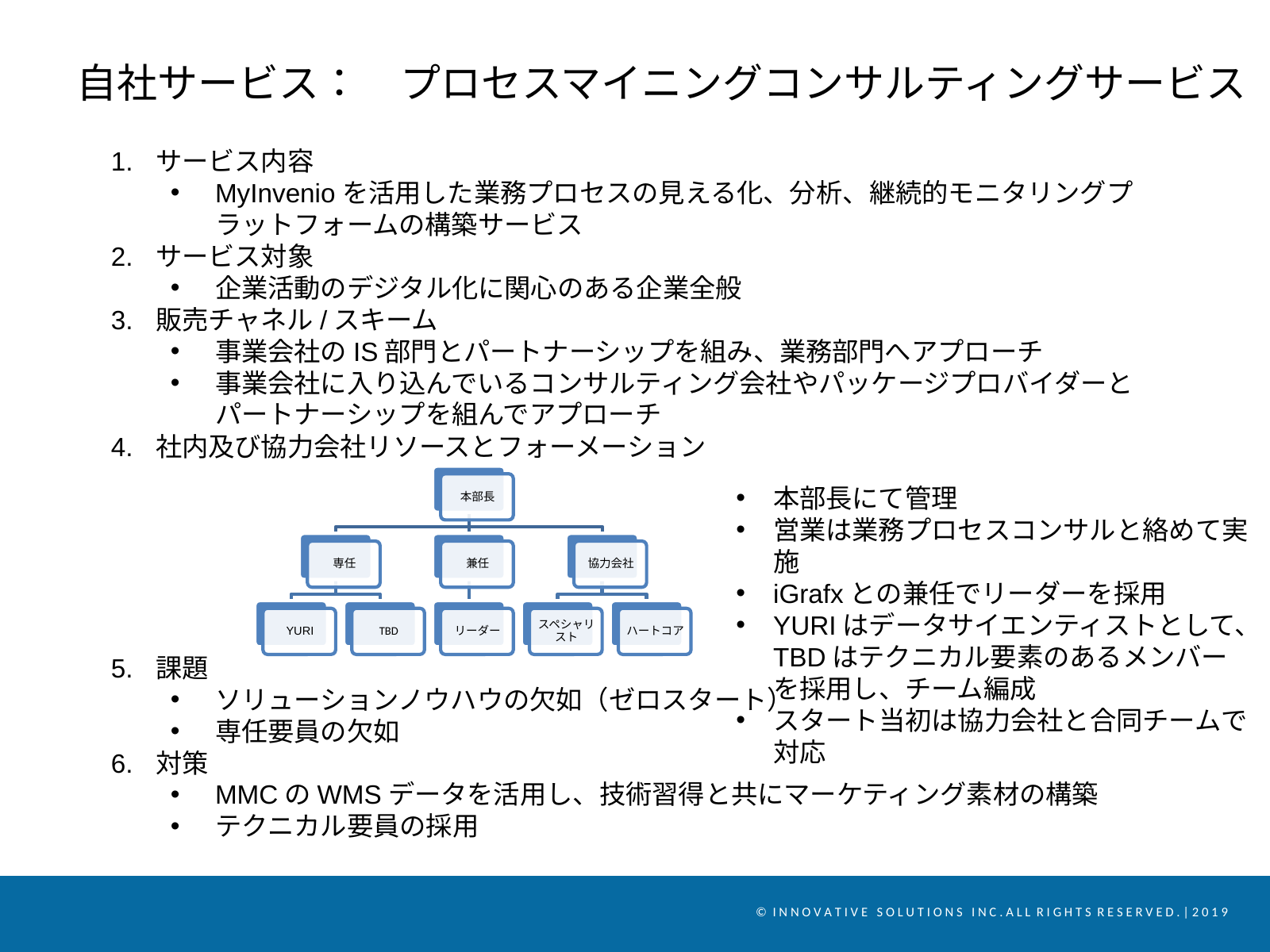

自社サービス：　プロセスマイニングコンサルティングサービス
サービス内容
MyInvenioを活用した業務プロセスの見える化、分析、継続的モニタリングプラットフォームの構築サービス
サービス対象
企業活動のデジタル化に関心のある企業全般
販売チャネル/スキーム
事業会社のIS部門とパートナーシップを組み、業務部門へアプローチ
事業会社に入り込んでいるコンサルティング会社やパッケージプロバイダーとパートナーシップを組んでアプローチ
社内及び協力会社リソースとフォーメーション

課題
ソリューションノウハウの欠如（ゼロスタート）
専任要員の欠如
対策
MMCのWMSデータを活用し、技術習得と共にマーケティング素材の構築
テクニカル要員の採用
本部長
専任
YURI
TBD
兼任
リーダー
協力会社
スペシャリスト
ハートコア
本部長にて管理
営業は業務プロセスコンサルと絡めて実施
iGrafxとの兼任でリーダーを採用
YURIはデータサイエンティストとして、TBDはテクニカル要素のあるメンバーを採用し、チーム編成
スタート当初は協力会社と合同チームで対応

©  I N N O V A T I V E   S O L U T I O N S   I N C . A L L  R I G H T S  R E S E R V E D . | 2 0 1 9